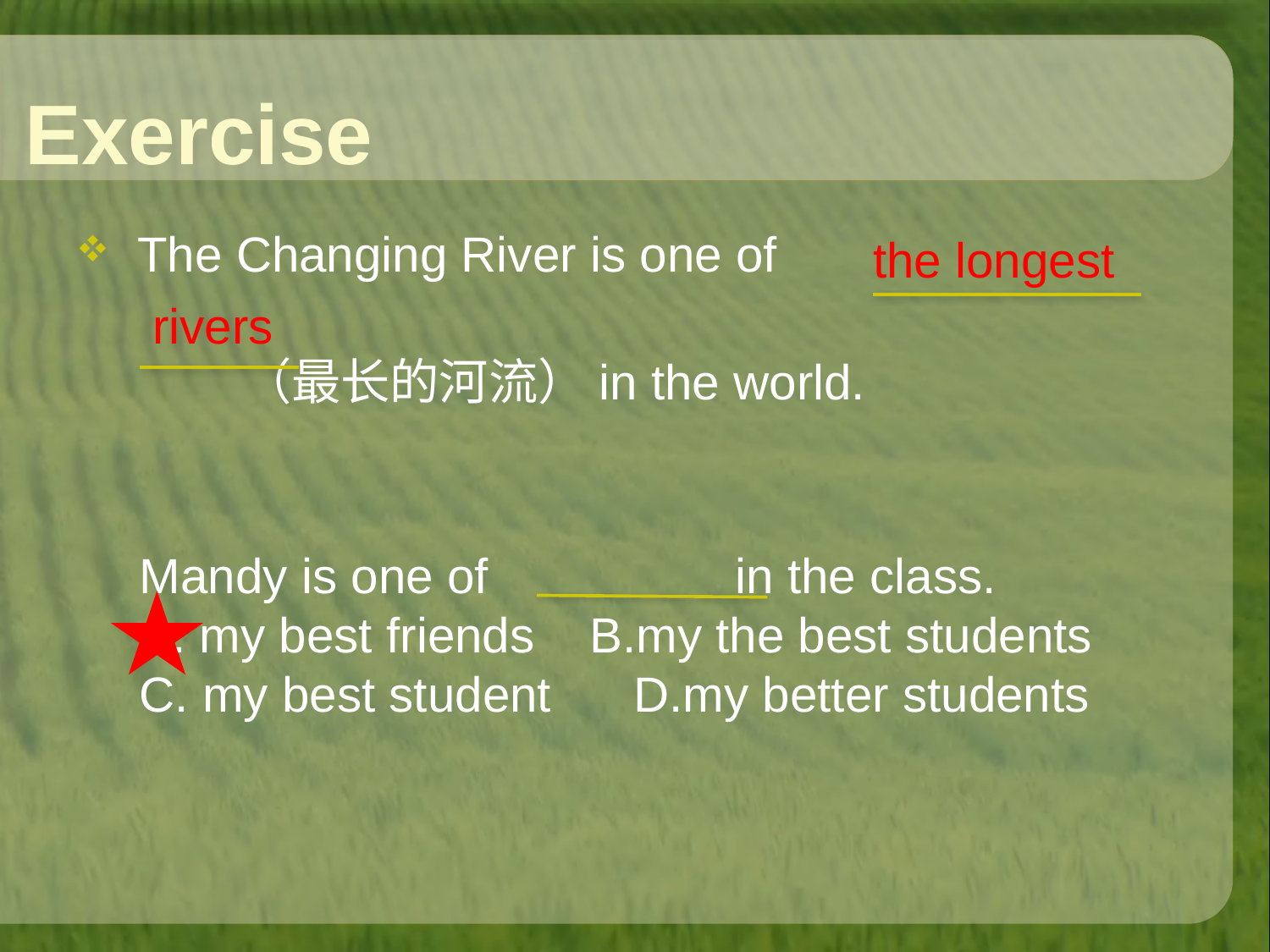

# Exercise
the longest
 The Changing River is one of
              （最长的河流）in the world.
rivers
Mandy is one of                  in the class.
A. my best friends    B.my the best students
C. my best student      D.my better students